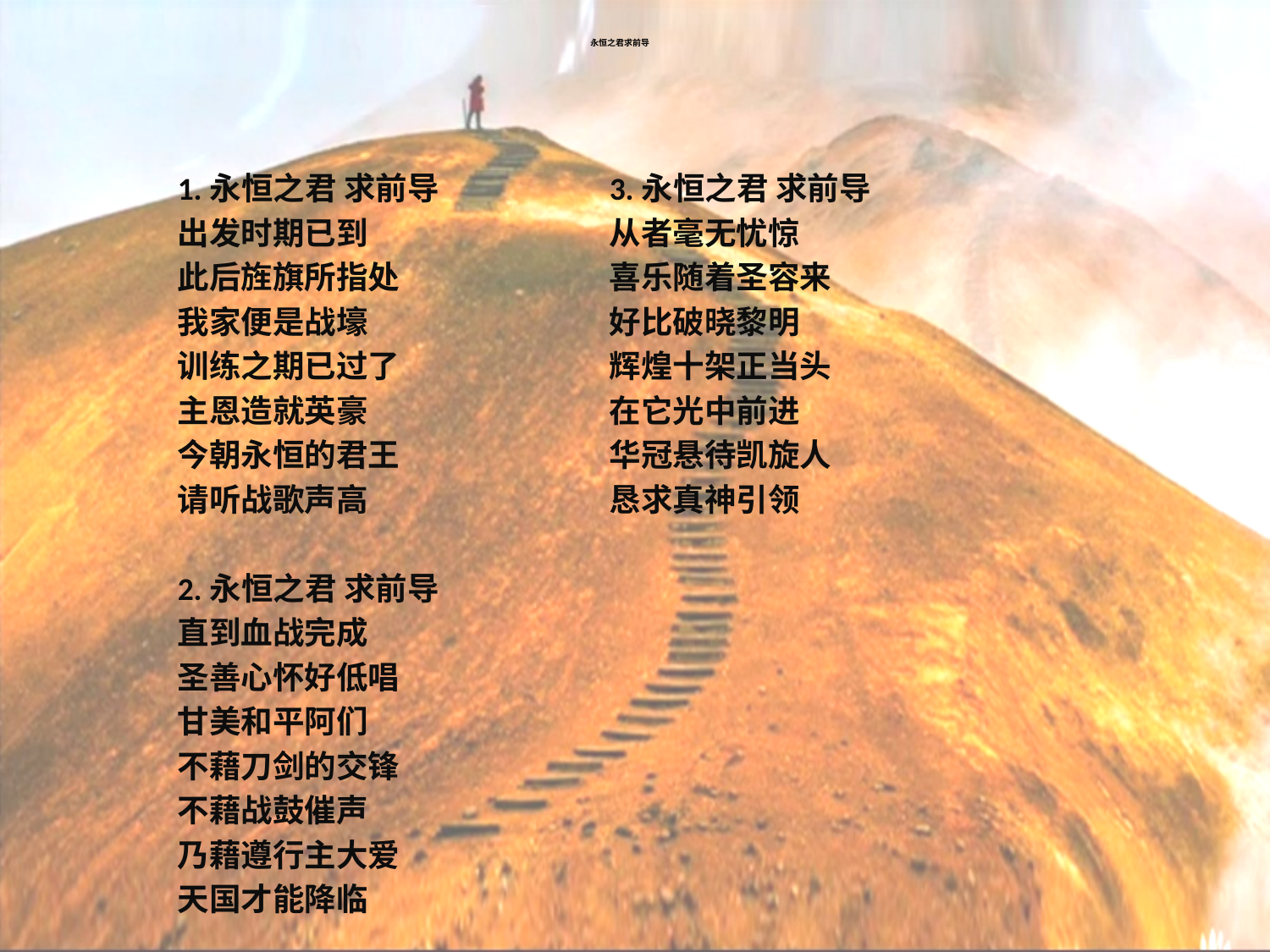

# 永恒之君求前导
1.永恒之君 求前导
出发时期已到
此后旌旗所指处
我家便是战壕
训练之期已过了
主恩造就英豪
今朝永恒的君王
请听战歌声高

2.永恒之君 求前导
直到血战完成
圣善心怀好低唱
甘美和平阿们
不藉刀剑的交锋
不藉战鼓催声
乃藉遵行主大爱
天国才能降临
3.永恒之君 求前导
从者毫无忧惊
喜乐随着圣容来
好比破晓黎明
辉煌十架正当头
在它光中前进
华冠悬待凯旋人
恳求真神引领